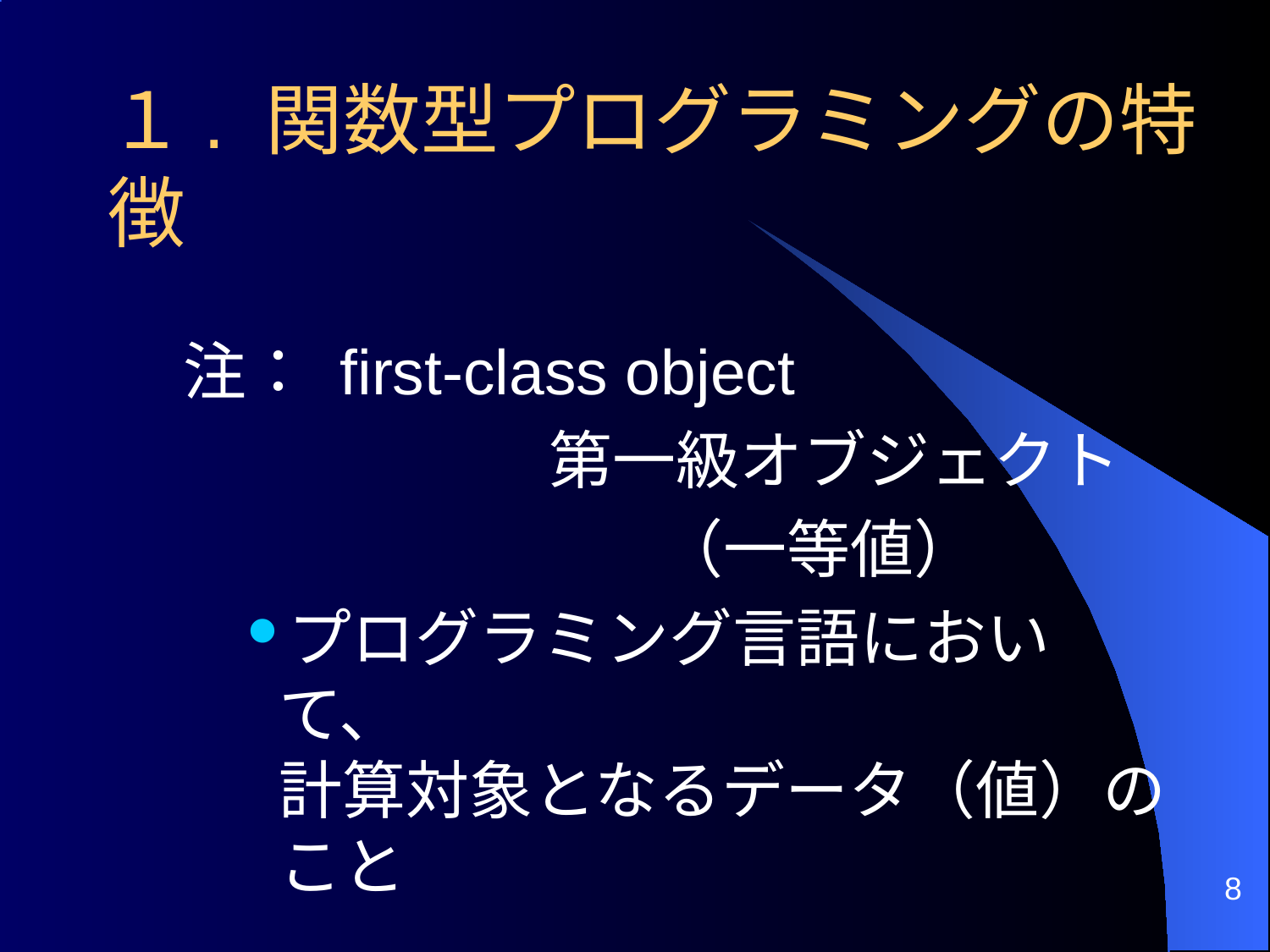

# １. 関数型プログラミングの特徴
注： first-class object
	                  第一級オブジェクト
				（一等値）
プログラミング言語において、
計算対象となるデータ（値）のこと
8